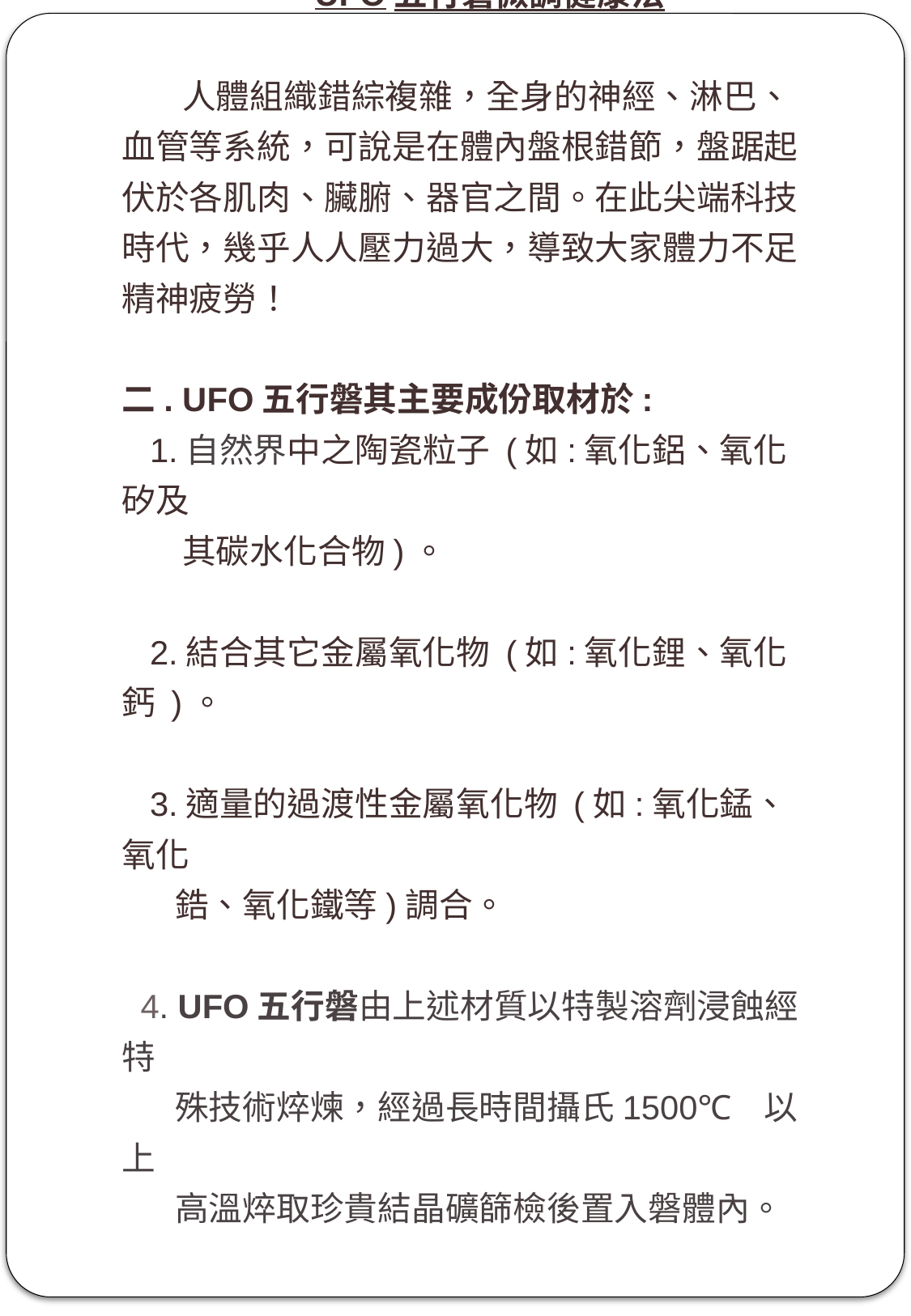

UFO五行磐微調健康法

       人體組織錯綜複雜，全身的神經、淋巴、血管等系統，可說是在體內盤根錯節，盤踞起伏於各肌肉、臟腑、器官之間。在此尖端科技時代，幾乎人人壓力過大，導致大家體力不足精神疲勞！

二. UFO五行磐其主要成份取材於:
   1.自然界中之陶瓷粒子 (如:氧化鋁、氧化矽及
       其碳水化合物)。

   2.結合其它金屬氧化物 (如:氧化鋰、氧化鈣 )。

   3.適量的過渡性金屬氧化物 (如:氧化錳、氧化
      鋯、氧化鐵等)調合。

  4. UFO五行磐由上述材質以特製溶劑浸蝕經特
      殊技術焠煉，經過長時間攝氏1500℃  以上
      高溫焠取珍貴結晶礦篩檢後置入磐體內。